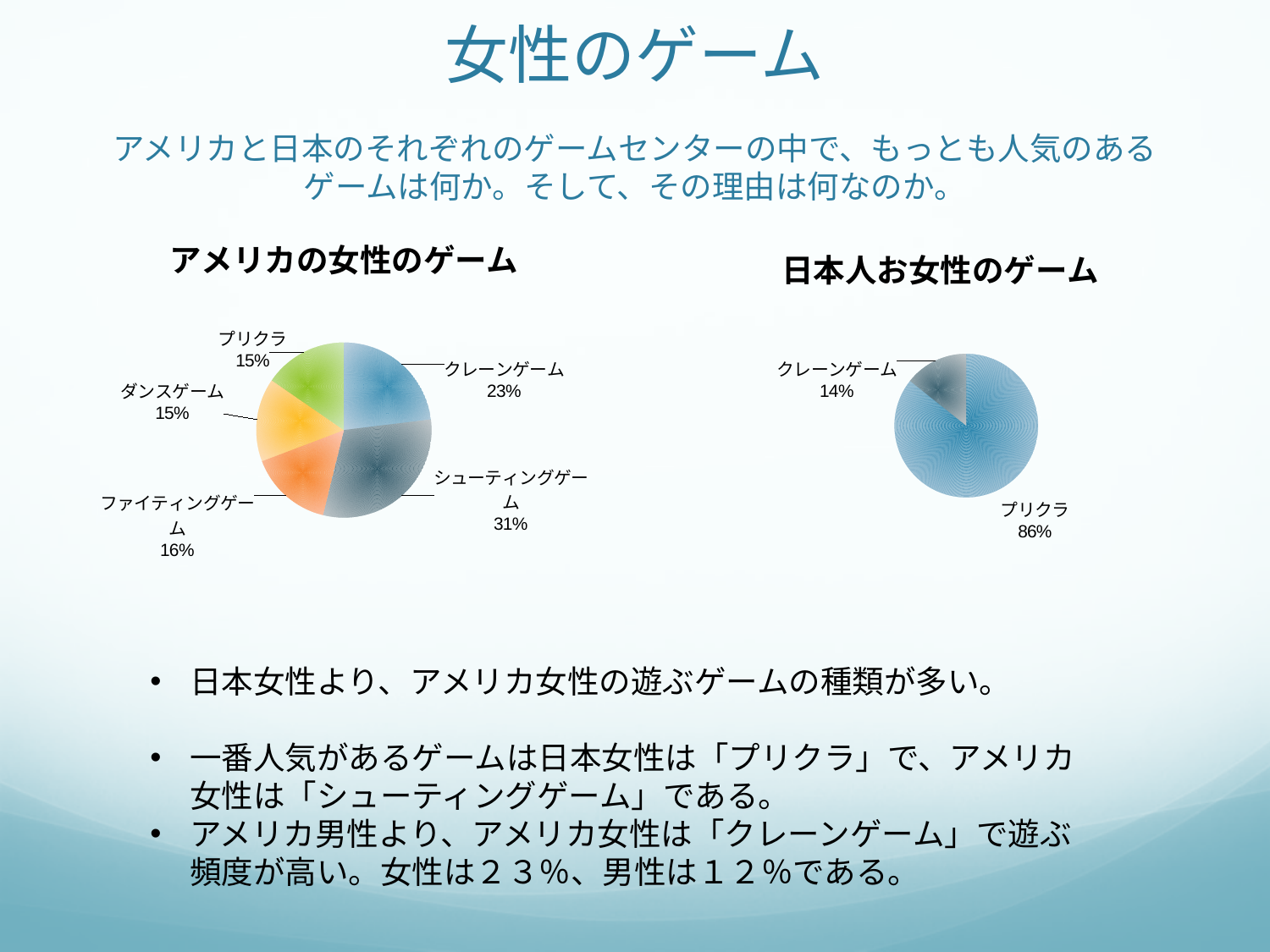

# 女性のゲーム アメリカと日本のそれぞれのゲームセンターの中で、もっとも人気のあるゲームは何か。そして、その理由は何なのか。

### Chart: アメリカの女性のゲーム

| Category | American females |
|---|---|
| Crane games | 3.0 |
| Shooting games | 4.0 |
| Fighting games | 2.0 |
| Dance games | 2.0 |
| Picture Machines | 2.0 |

### Chart: 日本人お女性のゲーム

| Category | Japanese females |
|---|---|
| Purikura | 0.857142857142857 |
| Crane games | 0.142857142857143 |
日本女性より、アメリカ女性の遊ぶゲームの種類が多い。

一番人気があるゲームは日本女性は「プリクラ」で、アメリカ女性は「シューティングゲーム」である。
アメリカ男性より、アメリカ女性は「クレーンゲーム」で遊ぶ頻度が高い。女性は２３％、男性は１２％である。